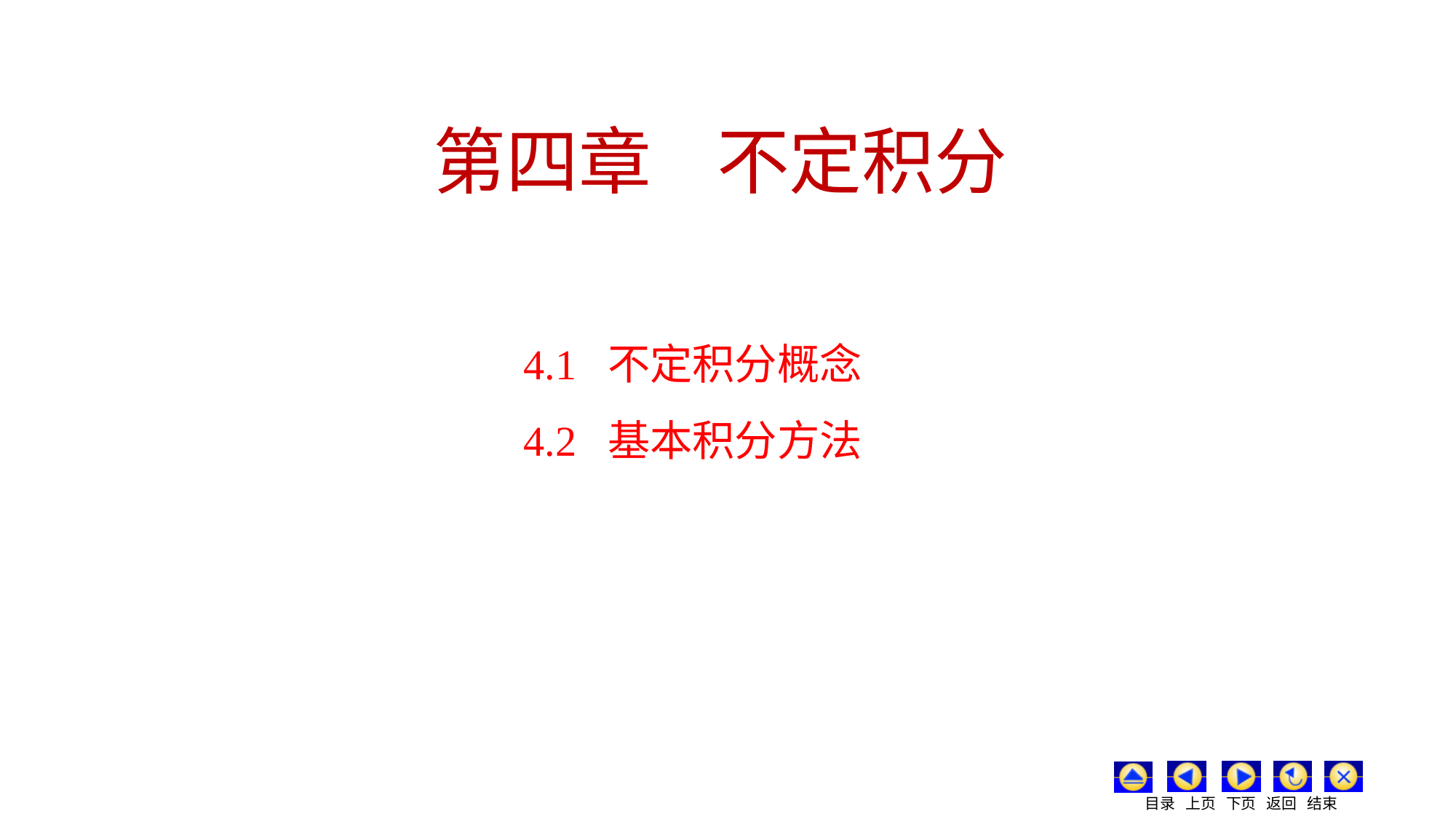

# 第四章    不定积分
4.1  不定积分概念
4.2  基本积分方法